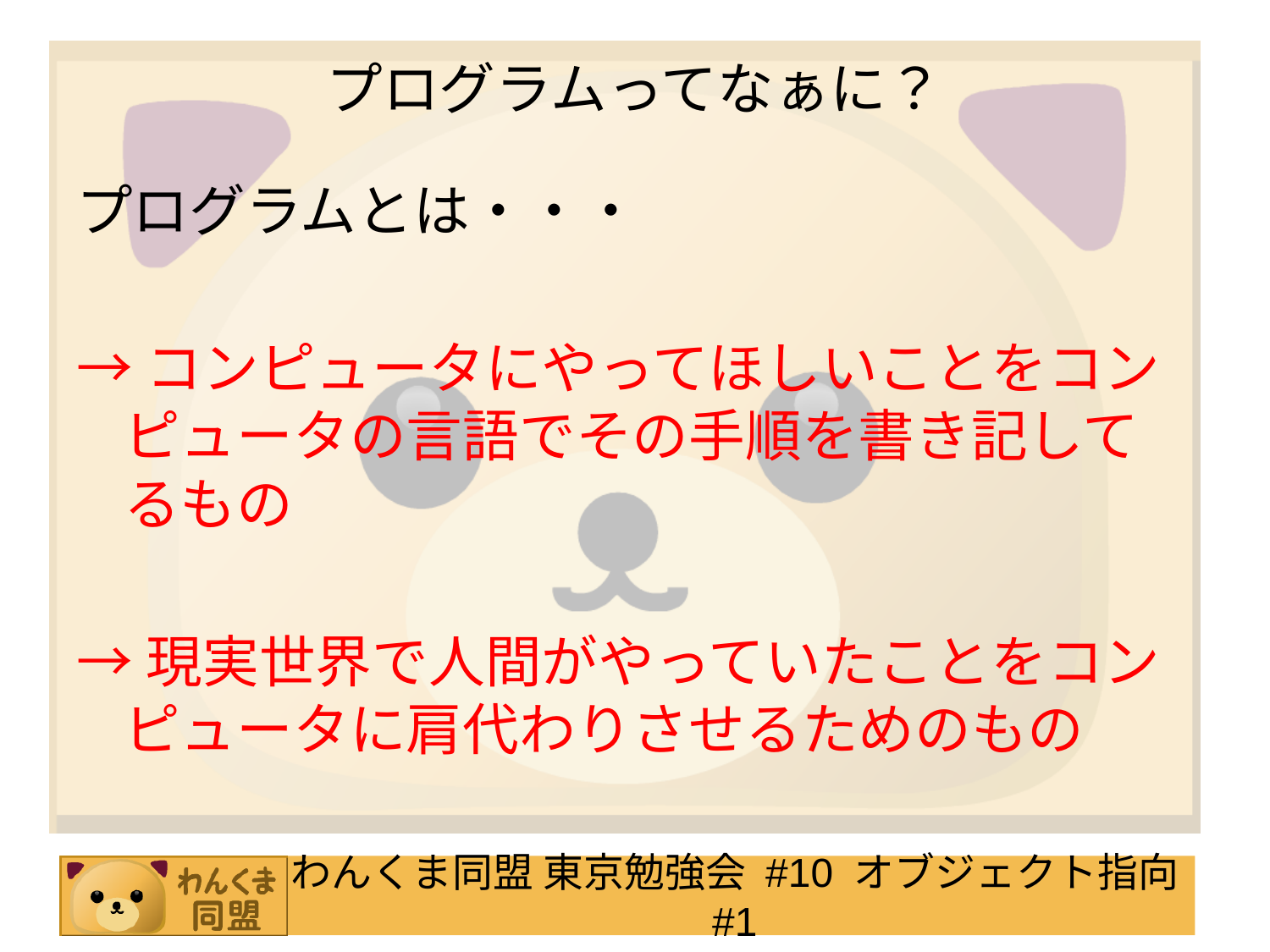

# プログラムってなぁに？
プログラムとは・・・

→コンピュータにやってほしいことをコンピュータの言語でその手順を書き記してるもの

→現実世界で人間がやっていたことをコンピュータに肩代わりさせるためのもの